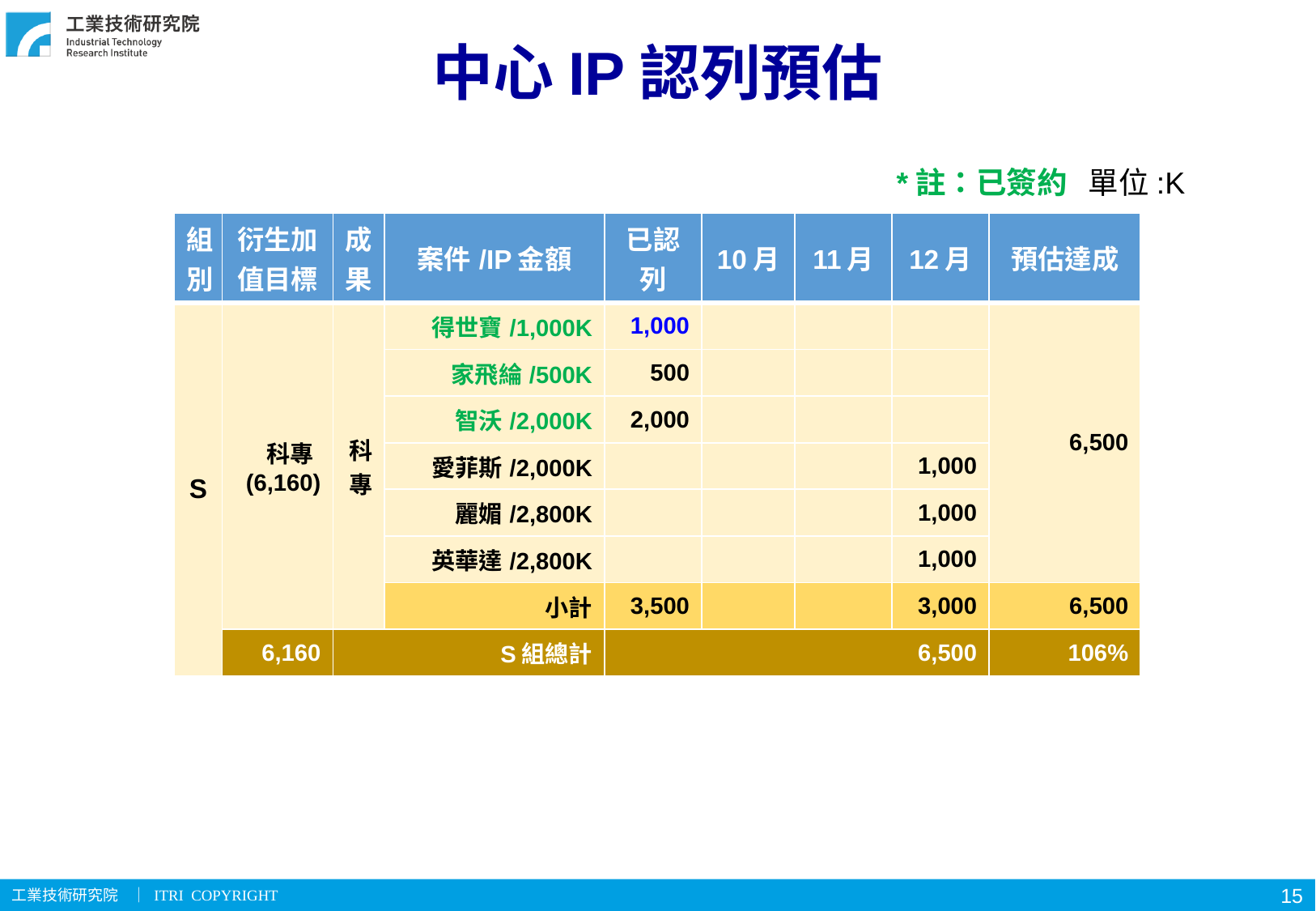

# 中心IP認列預估
*註：已簽約
單位:K
| 組別 | 衍生加值目標 | 成果 | 案件/IP金額 | 已認列 | 10月 | 11月 | 12月 | 預估達成 |
| --- | --- | --- | --- | --- | --- | --- | --- | --- |
| S | 科專(6,160) | 科專 | 得世寶/1,000K | 1,000 |  |  |  | 6,500 |
|  |  |  | 家飛綸/500K | 500 |  |  |  |  |
|  |  |  | 智沃/2,000K | 2,000 |  |  |  |  |
|  |  |  | 愛菲斯/2,000K |  |  |  | 1,000 |  |
|  |  |  | 麗媚/2,800K |  |  |  | 1,000 |  |
|  |  |  | 英華達/2,800K |  |  |  | 1,000 |  |
|  |  |  | 小計 | 3,500 |  |  | 3,000 | 6,500 |
|  | 6,160 | S組總計 |  | 6,500 |  |  |  | 106% |